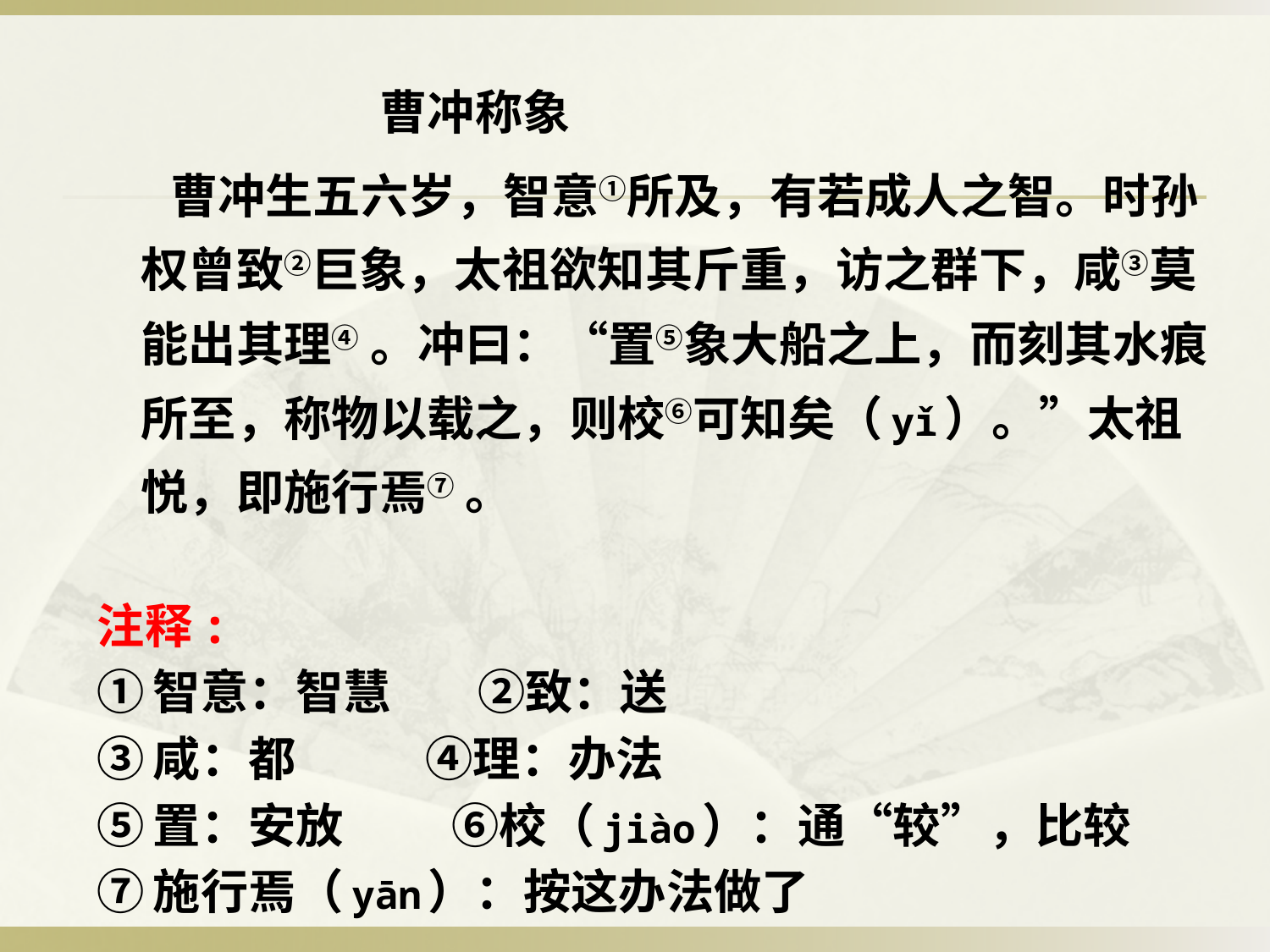

曹冲称象
      曹冲生五六岁，智意①所及，有若成人之智。时孙权曾致②巨象，太祖欲知其斤重，访之群下，咸③莫能出其理④ 。冲曰：“置⑤象大船之上，而刻其水痕所至，称物以载之，则校⑥可知矣（yǐ）。”太祖悦，即施行焉⑦ 。

注释:
①智意：智慧        ②致：送
③咸：都            ④理：办法
⑤置：安放          ⑥校（jiào）：通“较”，比较
⑦施行焉（yān）：按这办法做了